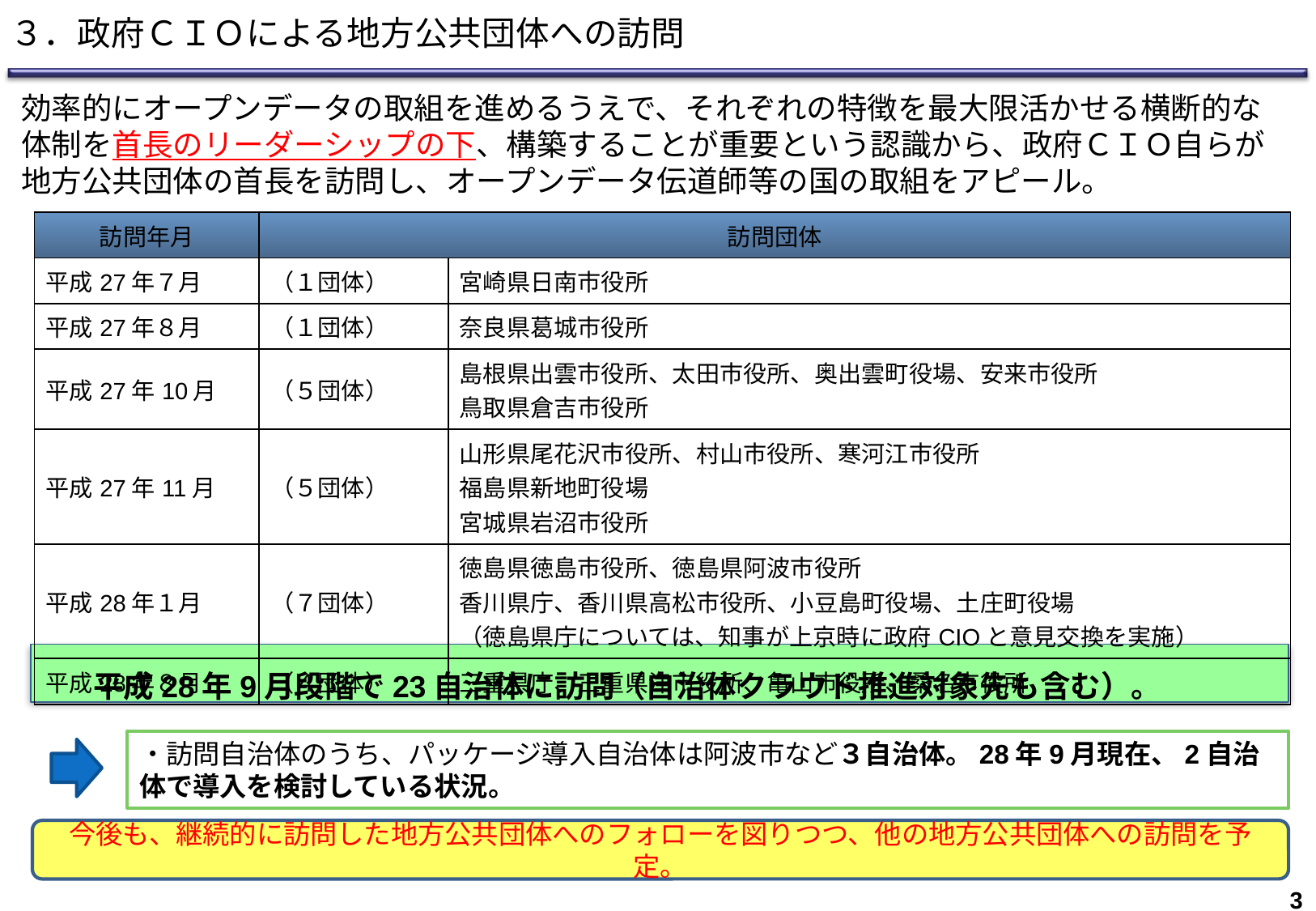

３．政府ＣＩＯによる地方公共団体への訪問
効率的にオープンデータの取組を進めるうえで、それぞれの特徴を最大限活かせる横断的な体制を首長のリーダーシップの下、構築することが重要という認識から、政府ＣＩＯ自らが地方公共団体の首長を訪問し、オープンデータ伝道師等の国の取組をアピール。
| 訪問年月 | 訪問団体 |  |
| --- | --- | --- |
| 平成27年７月 | （１団体） | 宮崎県日南市役所 |
| 平成27年８月 | （１団体） | 奈良県葛城市役所 |
| 平成27年10月 | （５団体） | 島根県出雲市役所、太田市役所、奥出雲町役場、安来市役所 鳥取県倉吉市役所 |
| 平成27年11月 | （５団体） | 山形県尾花沢市役所、村山市役所、寒河江市役所 福島県新地町役場 宮城県岩沼市役所 |
| 平成28年１月 | （７団体） | 徳島県徳島市役所、徳島県阿波市役所 香川県庁、香川県高松市役所、小豆島町役場、土庄町役場 （徳島県庁については、知事が上京時に政府CIOと意見交換を実施） |
| 平成28年８月 | （４団体） | 三重県庁、三重県津市役所、亀山市役所、桑名市役所 |
平成28年9月段階で23自治体に訪問（自治体クラウド推進対象先も含む）。
・訪問自治体のうち、パッケージ導入自治体は阿波市など３自治体。28年9月現在、2自治体で導入を検討している状況。

今後も、継続的に訪問した地方公共団体へのフォローを図りつつ、他の地方公共団体への訪問を予定。
3